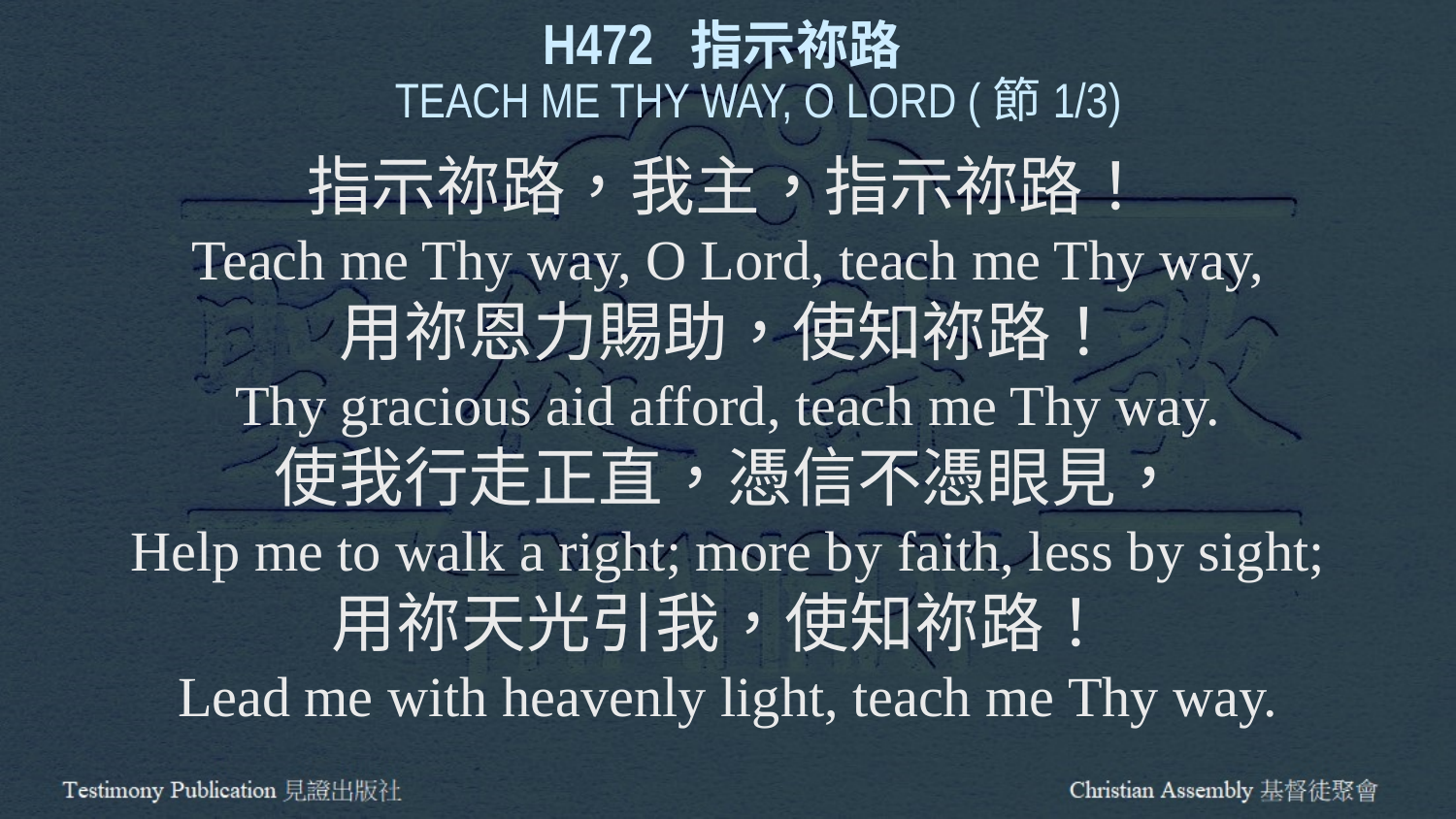

H472  指示祢路
TEACH ME THY WAY, O LORD (節1/3)
指示祢路，我主，指示祢路！
Teach me Thy way, O Lord, teach me Thy way,
用祢恩力賜助，使知祢路！
Thy gracious aid afford, teach me Thy way.
使我行走正直，憑信不憑眼見，
Help me to walk a right; more by faith, less by sight;
用祢天光引我，使知祢路！
Lead me with heavenly light, teach me Thy way.